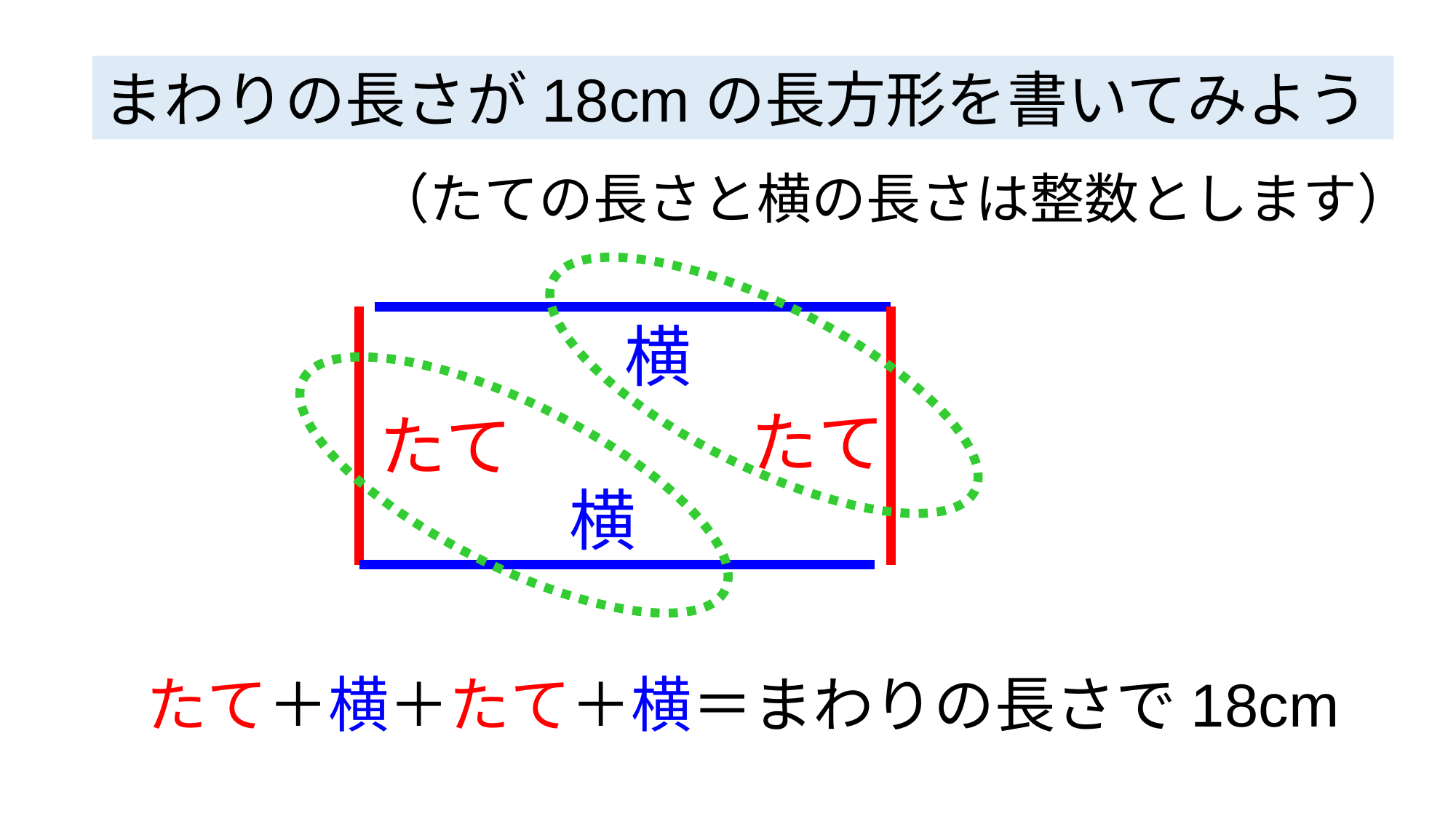

まわりの長さが18cmの長方形を書いてみよう
（たての長さと横の長さは整数とします）

横
たて
たて

横
たて＋横＋たて＋横＝まわりの長さで18cm